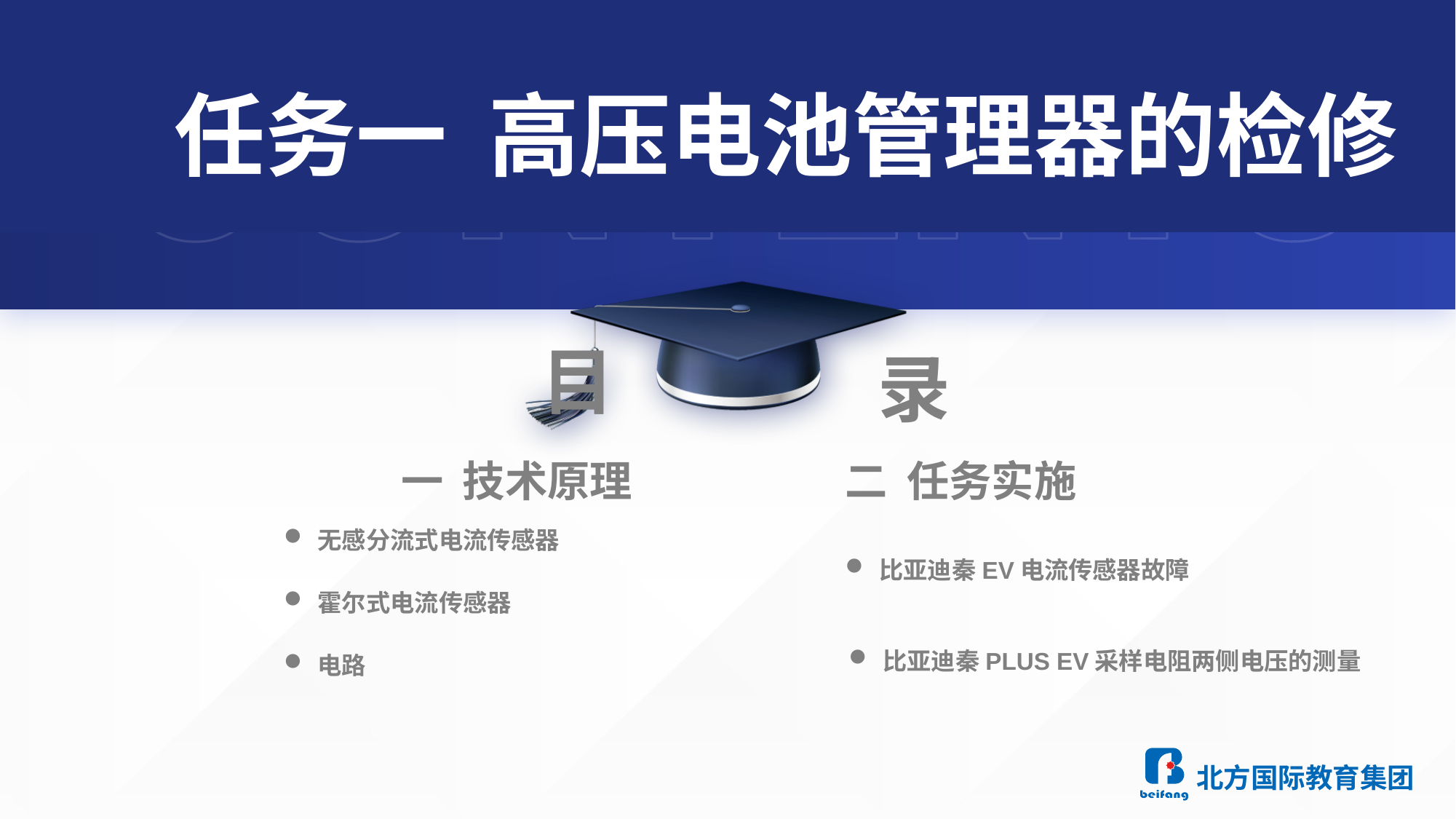

任务一  高压电池管理器的检修
一  技术原理
二  任务实施
无感分流式电流传感器
比亚迪秦EV电流传感器故障
霍尔式电流传感器
比亚迪秦PLUS EV采样电阻两侧电压的测量
电路